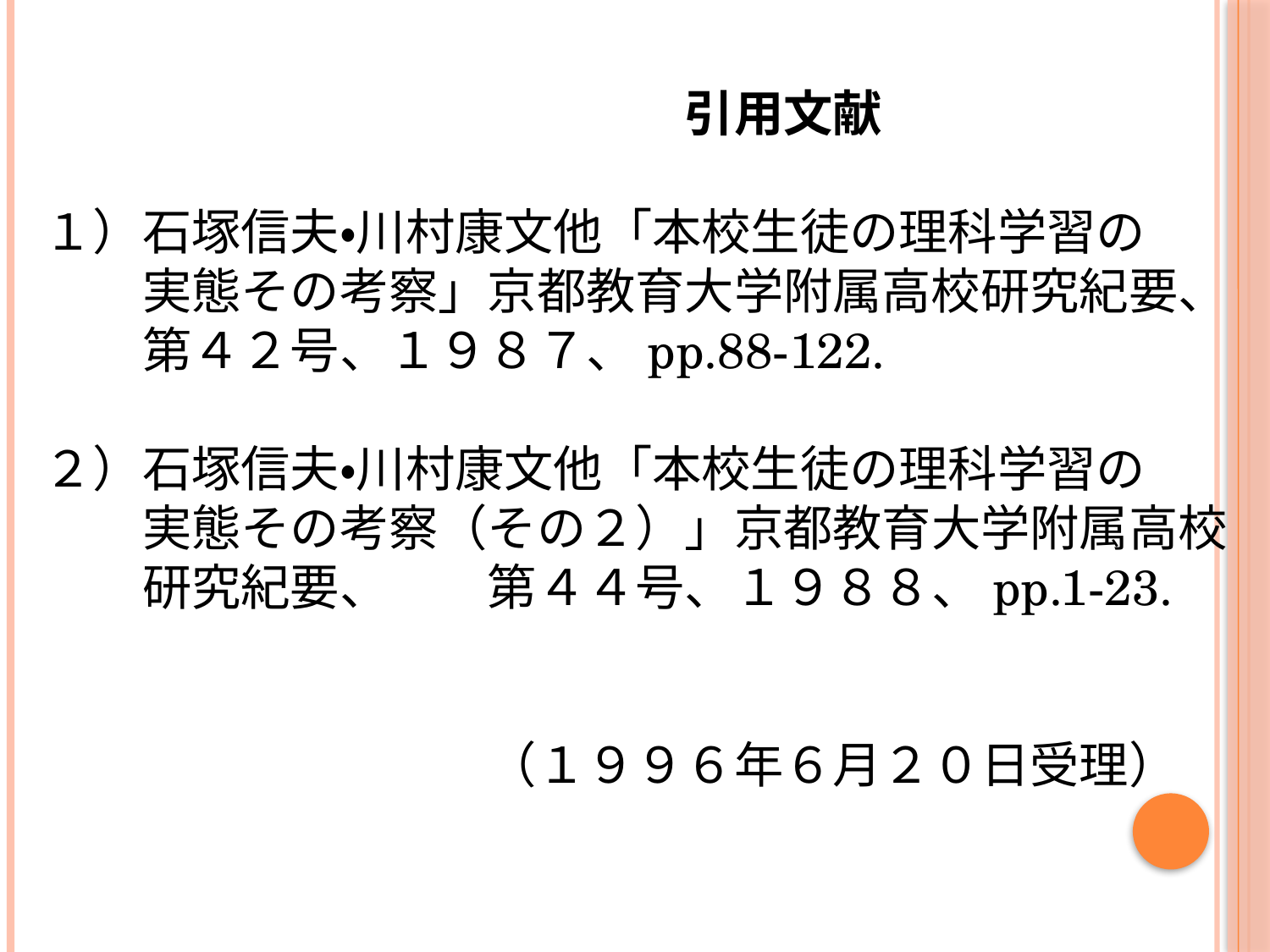

引用文献

１）石塚信夫・川村康文他「本校生徒の理科学習の
　　実態その考察」京都教育大学附属高校研究紀要、
　　第４２号、１９８７、pp.88-122.

２）石塚信夫・川村康文他「本校生徒の理科学習の
　　実態その考察（その２）」京都教育大学附属高校
　　研究紀要、　　第４４号、１９８８、pp.1-23.

　　　　　　　　　（１９９６年６月２０日受理）